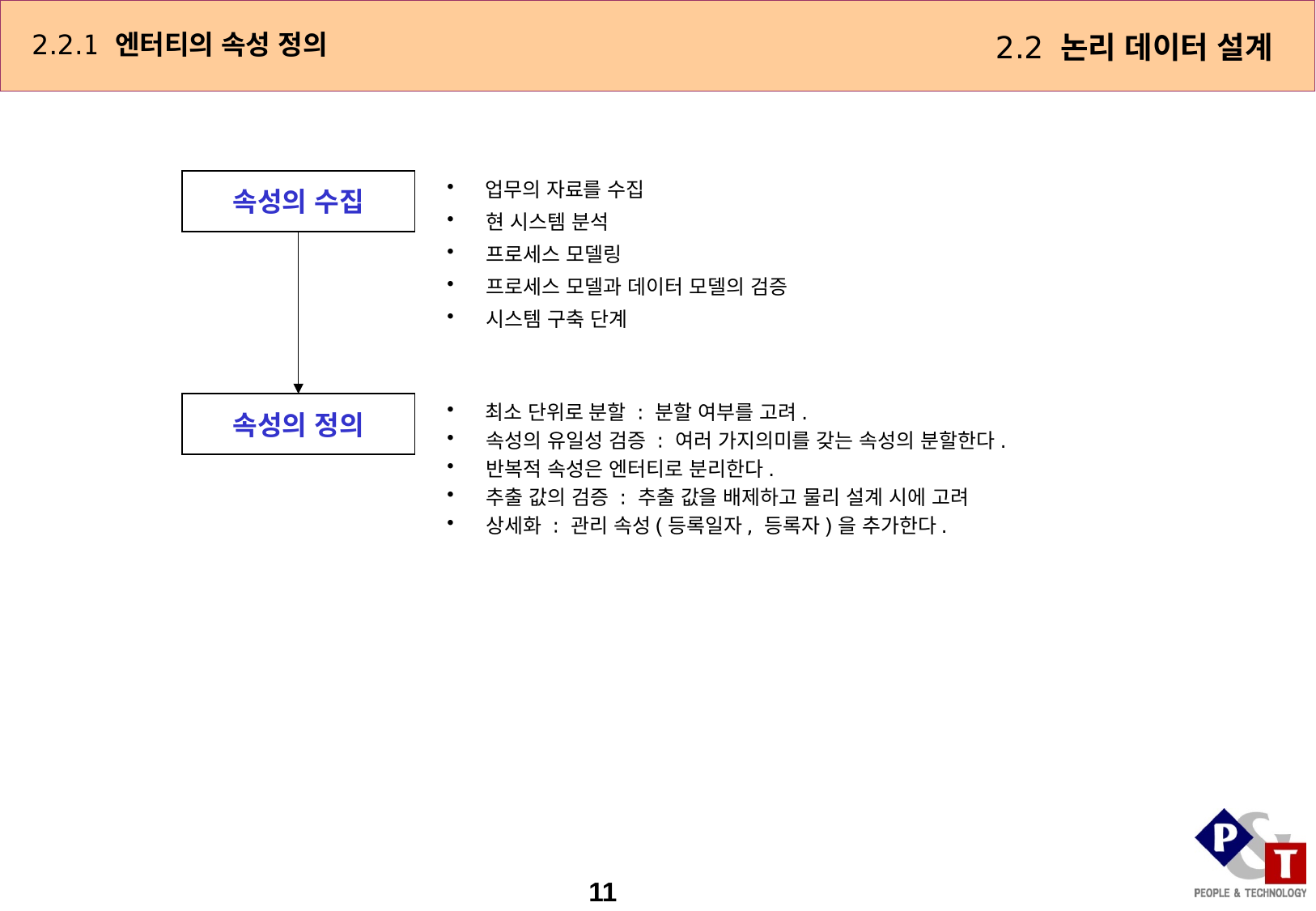

2.2.1 엔터티의 속성 정의
2.2 논리 데이터 설계
속성의 수집
 업무의 자료를 수집
 현 시스템 분석
 프로세스 모델링
 프로세스 모델과 데이터 모델의 검증
 시스템 구축 단계
속성의 정의
 최소 단위로 분할 : 분할 여부를 고려.
 속성의 유일성 검증 : 여러 가지의미를 갖는 속성의 분할한다.
 반복적 속성은 엔터티로 분리한다.
 추출 값의 검증 : 추출 값을 배제하고 물리 설계 시에 고려
 상세화 : 관리 속성(등록일자, 등록자)을 추가한다.